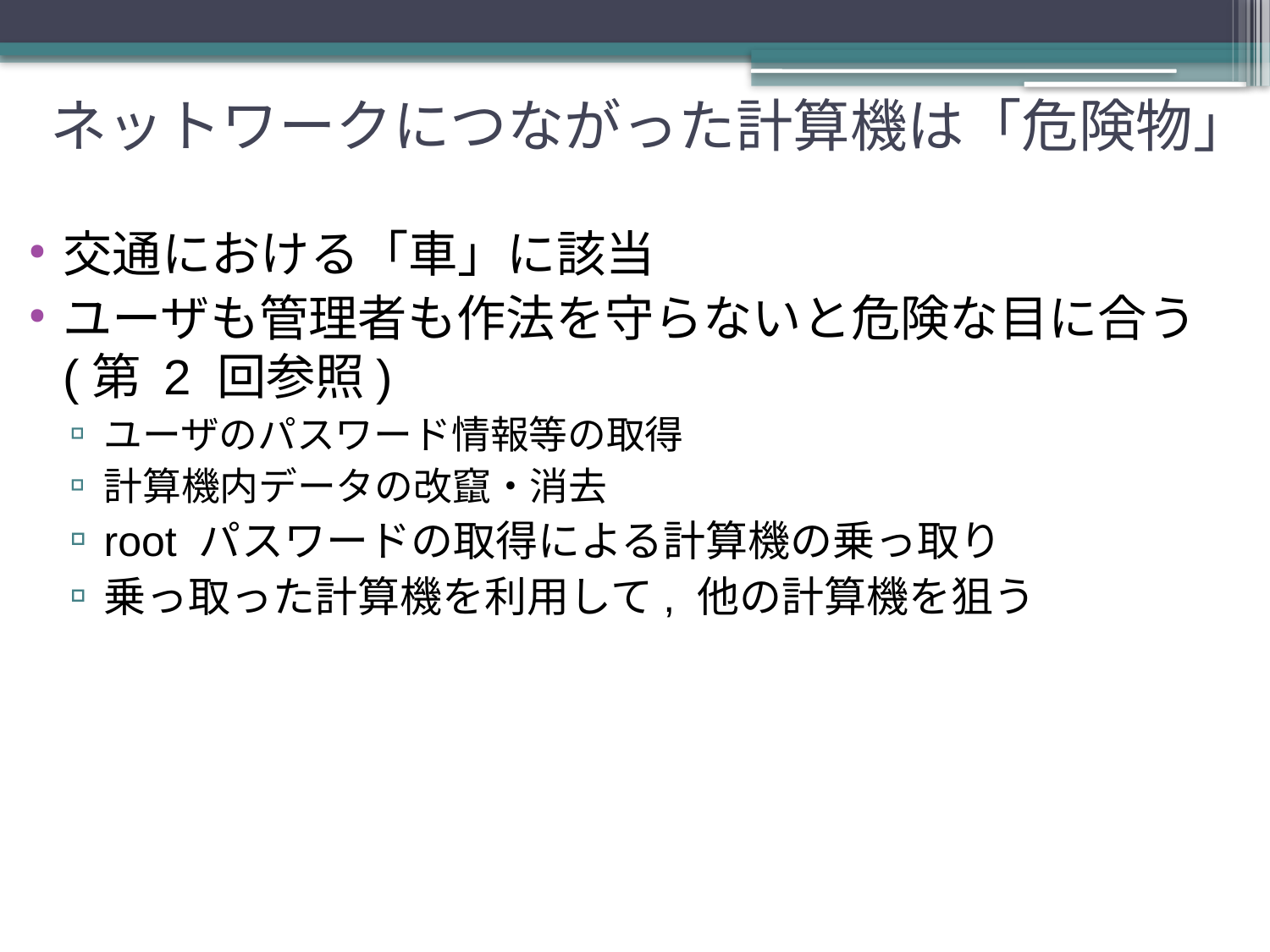

# ネットワークにつながった計算機は「危険物」
交通における「車」に該当
ユーザも管理者も作法を守らないと危険な目に合う (第 2 回参照)
ユーザのパスワード情報等の取得
計算機内データの改竄・消去
root パスワードの取得による計算機の乗っ取り
乗っ取った計算機を利用して, 他の計算機を狙う